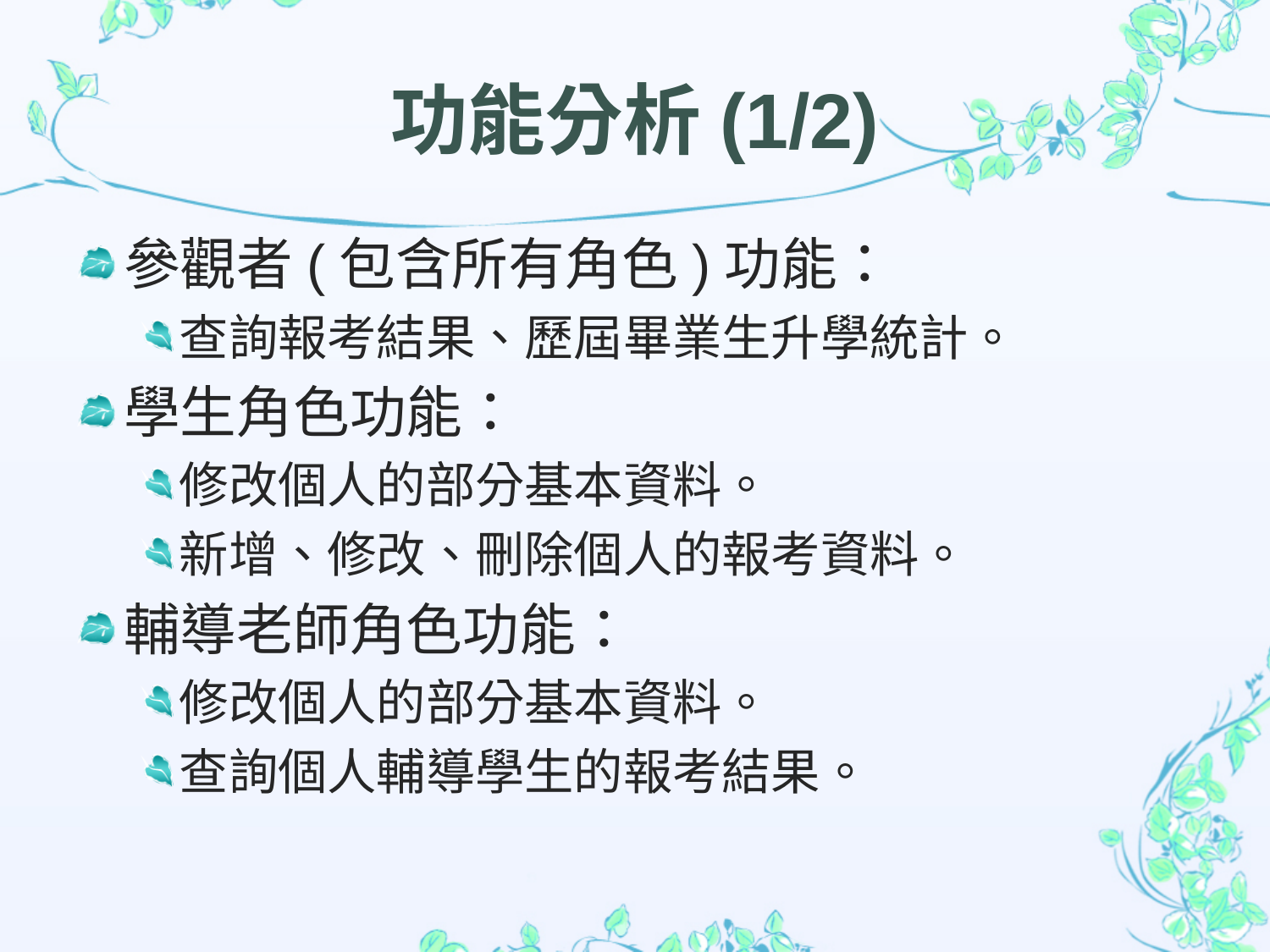

# 功能分析(1/2)
參觀者(包含所有角色)功能：
查詢報考結果、歷屆畢業生升學統計。
學生角色功能：
修改個人的部分基本資料。
新增、修改、刪除個人的報考資料。
輔導老師角色功能：
修改個人的部分基本資料。
查詢個人輔導學生的報考結果。